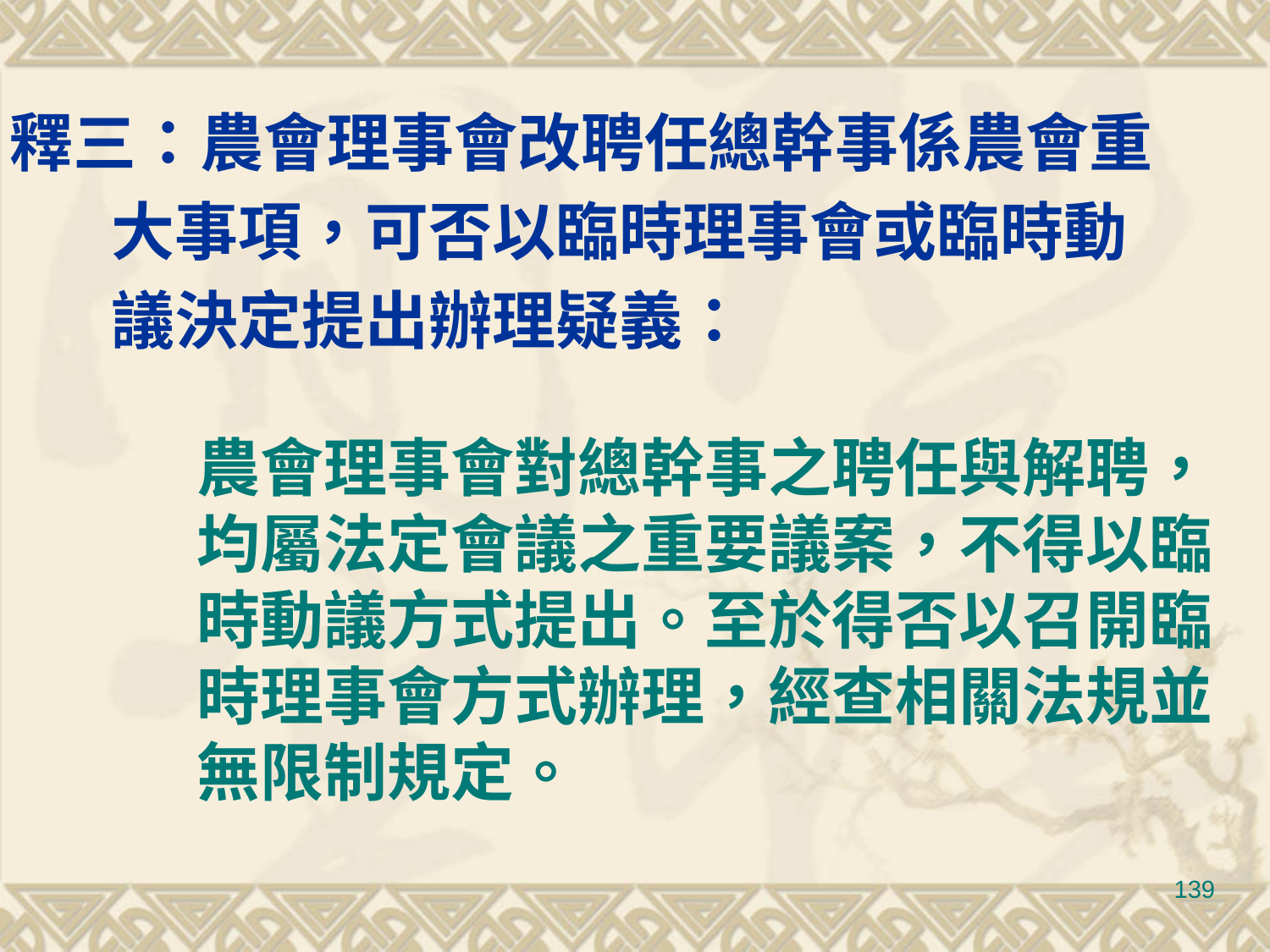

釋三：農會理事會改聘任總幹事係農會重
      大事項，可否以臨時理事會或臨時動
      議決定提出辦理疑義：

農會理事會對總幹事之聘任與解聘，均屬法定會議之重要議案，不得以臨時動議方式提出。至於得否以召開臨時理事會方式辦理，經查相關法規並無限制規定。
139